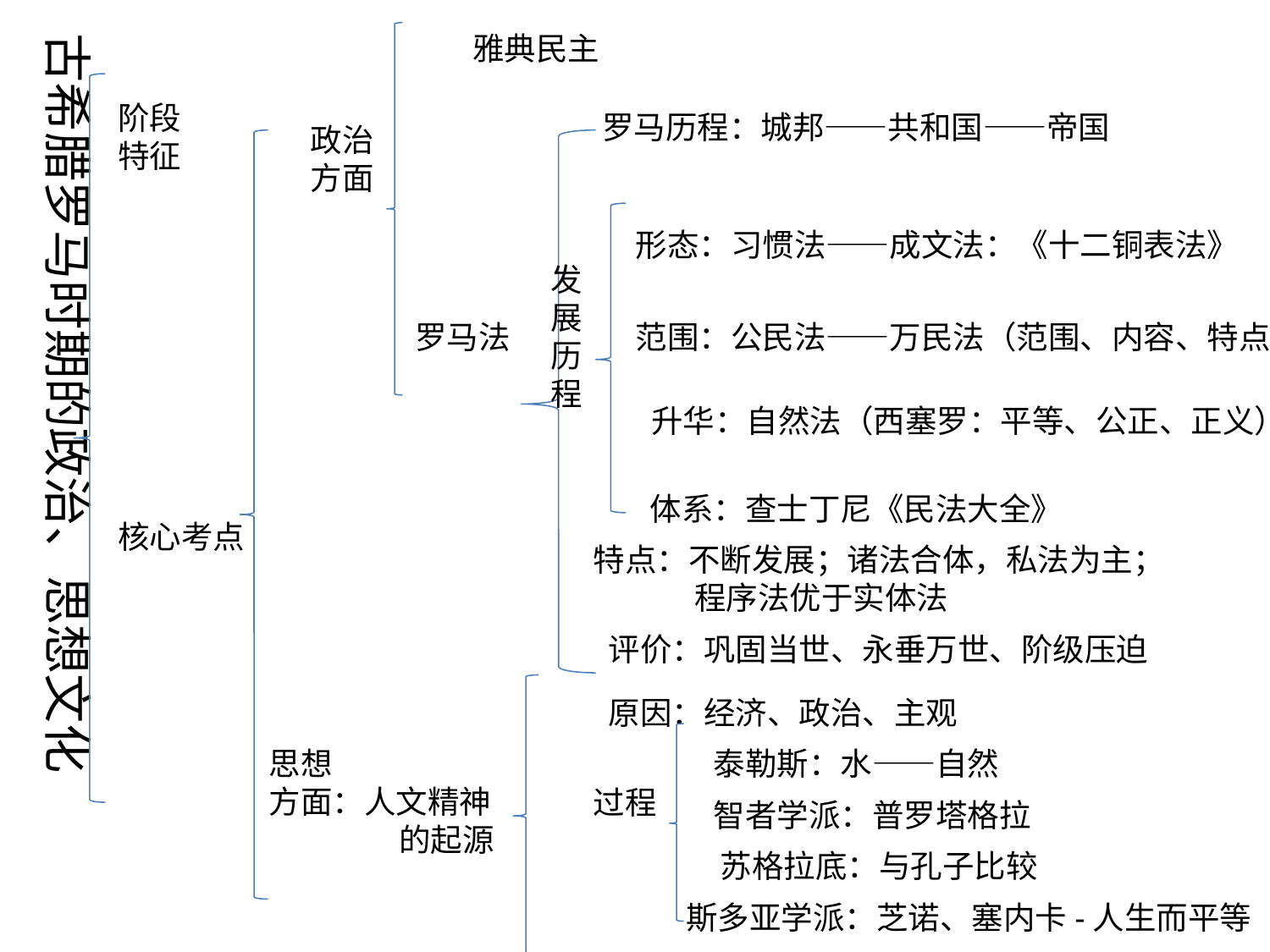

古希腊罗马时期的政治、思想文化

雅典民主

阶段
特征
罗马历程：城邦——共和国——帝国
政治
方面

形态：习惯法——成文法：《十二铜表法》
发
展
历
程
罗马法
范围：公民法——万民法（范围、内容、特点）
升华：自然法（西塞罗：平等、公正、正义）
体系：查士丁尼《民法大全》
核心考点
特点：不断发展；诸法合体，私法为主；
             程序法优于实体法
评价：巩固当世、永垂万世、阶级压迫

原因：经济、政治、主观

思想
方面：人文精神
                 的起源
泰勒斯：水——自然
过程
智者学派：普罗塔格拉
苏格拉底：与孔子比较
斯多亚学派：芝诺、塞内卡-人生而平等